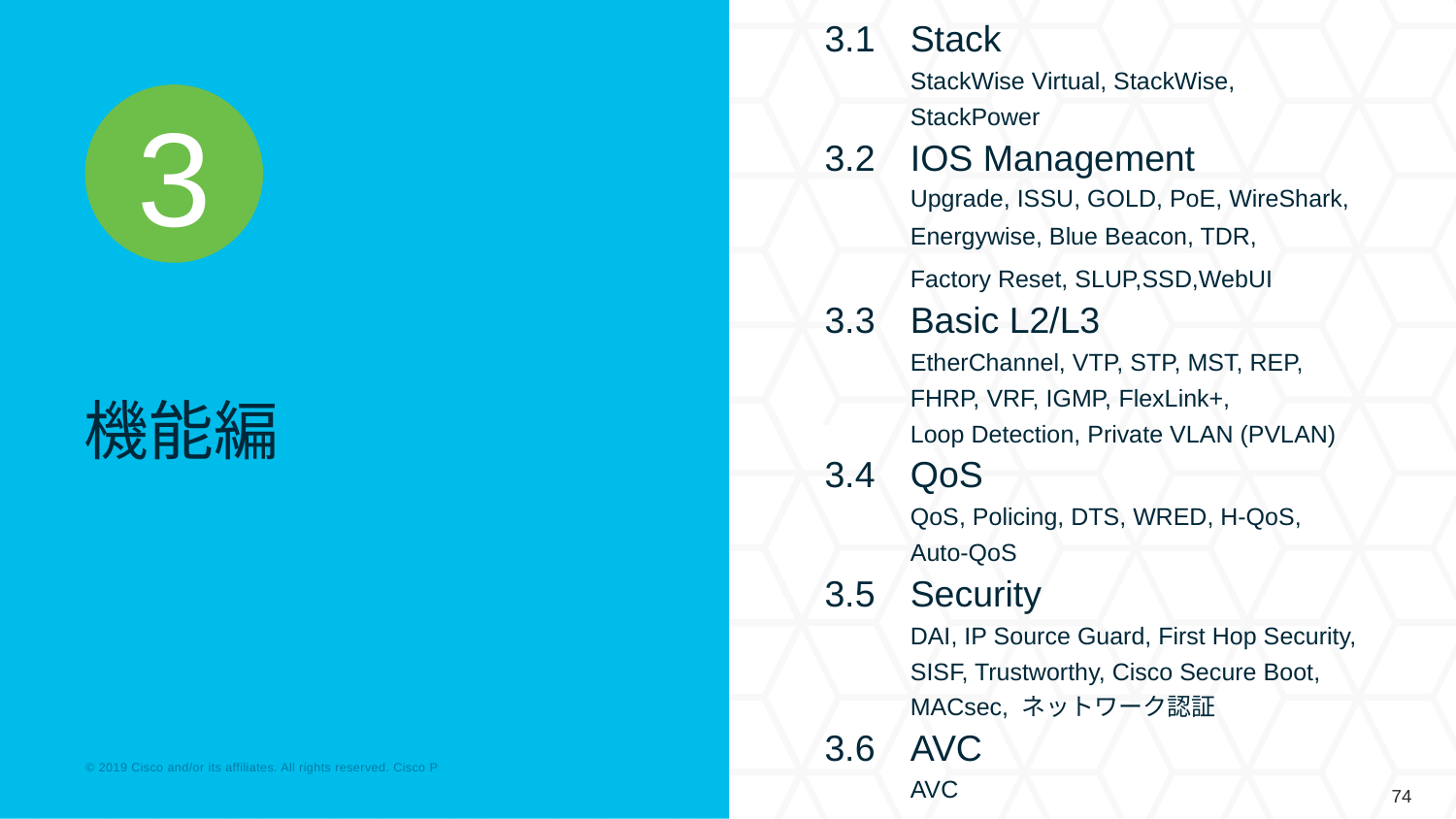

3.1  	Stack
	StackWise Virtual, StackWise, 	StackPower
3.2 	IOS Management
	Upgrade, ISSU, GOLD, PoE, WireShark,
 	Energywise, Blue Beacon, TDR,
	Factory Reset, SLUP,SSD,WebUI
3.3  	Basic L2/L3
	EtherChannel, VTP, STP, MST, REP, 	FHRP, VRF, IGMP, FlexLink+,
	Loop Detection, Private VLAN (PVLAN)
3.4  	QoS
	QoS, Policing, DTS, WRED, H-QoS, 	Auto-QoS
3.5  	Security
	DAI, IP Source Guard, First Hop Security, 	SISF, Trustworthy, Cisco Secure Boot, 	MACsec, ネットワーク認証
3.6  	AVC
	AVC
3
# 機能編
74